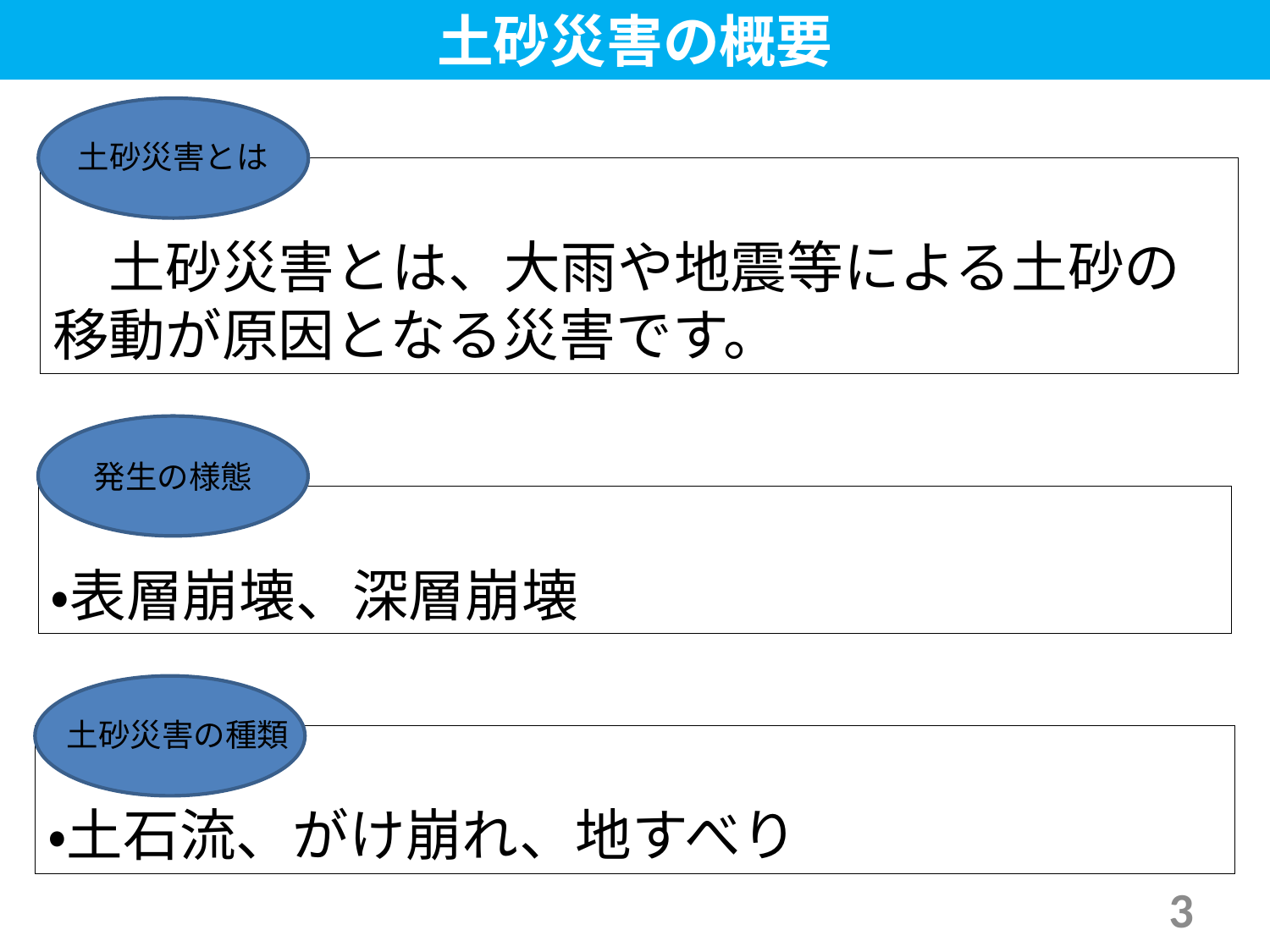

土砂災害の概要

土砂災害とは

　土砂災害とは、大雨や地震等による土砂の移動が原因となる災害です。
発生の様態

・表層崩壊、深層崩壊

土砂災害の種類

・土石流、がけ崩れ、地すべり
3